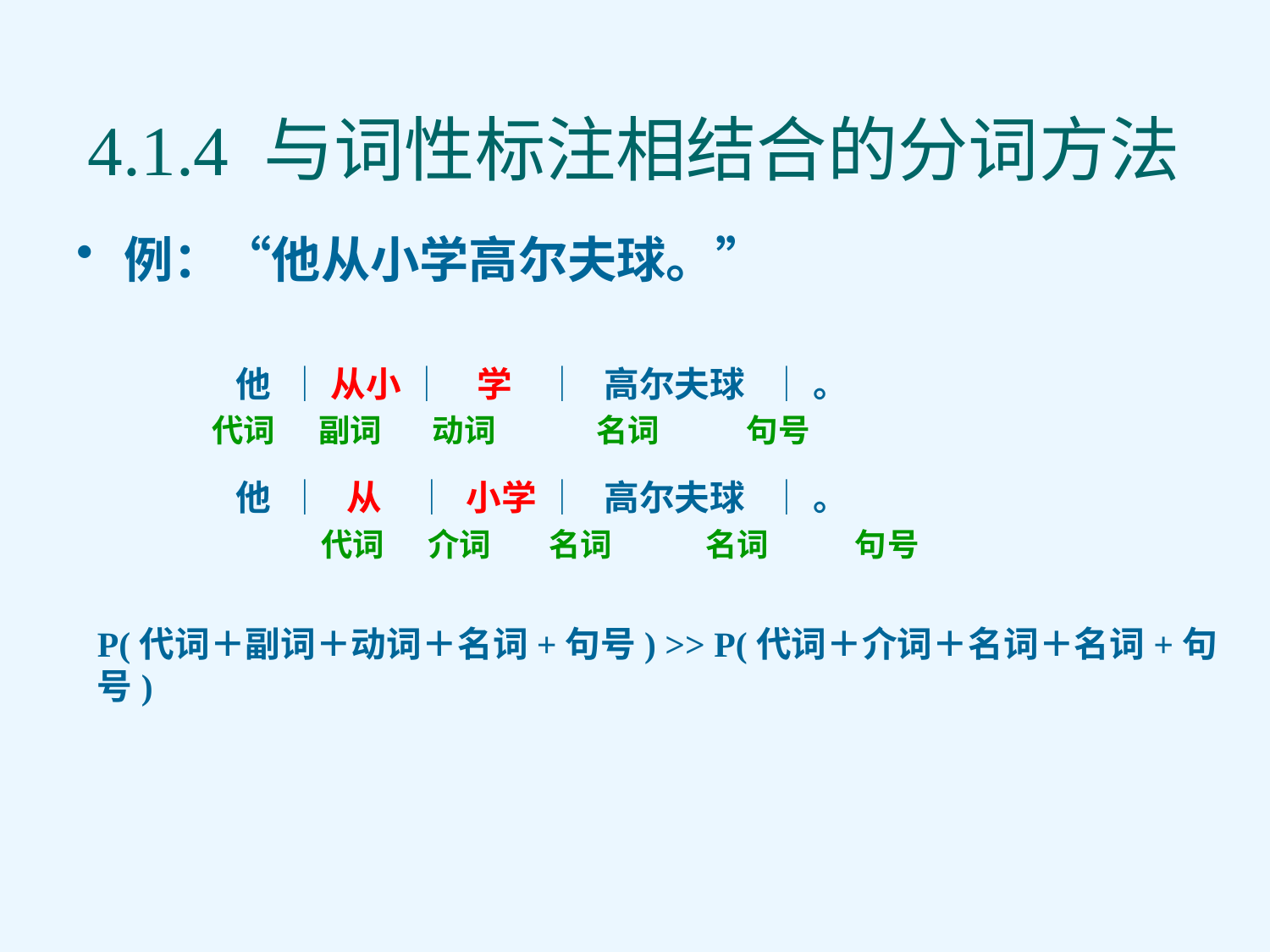

# 4.1.4 与词性标注相结合的分词方法
例：“他从小学高尔夫球。”

	      他  │ 从小 │    学    │   高尔夫球   │ 。
         代词      副词       动词              名词            句号

	      他  │   从    │  小学 │   高尔夫球   │ 。
		 代词      介词        名词             名词            句号

P(代词＋副词＋动词＋名词+句号) >> P(代词＋介词＋名词＋名词+句号)